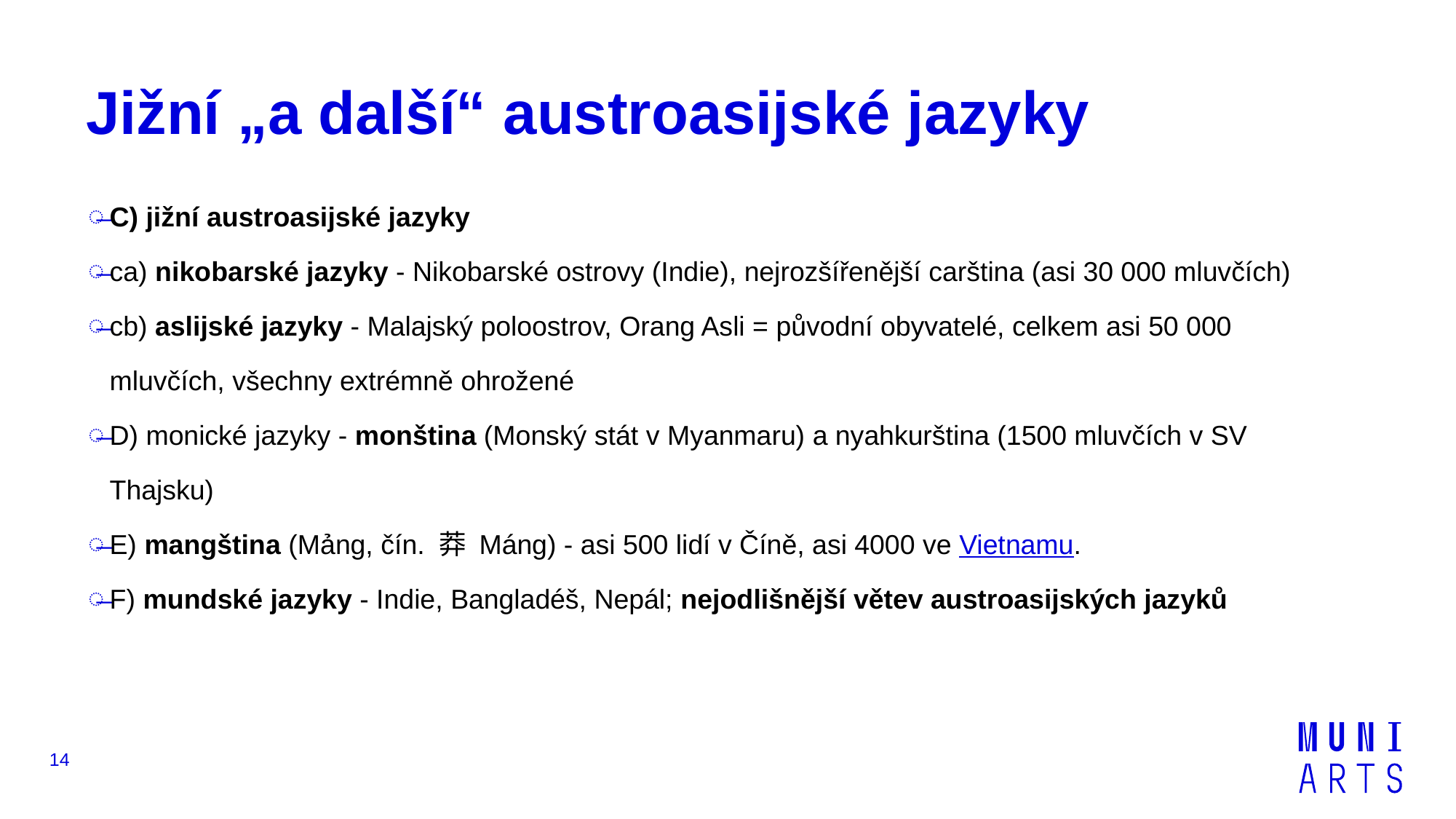

# Jižní „a další“ austroasijské jazyky
C) jižní austroasijské jazyky
ca) nikobarské jazyky - Nikobarské ostrovy (Indie), nejrozšířenější carština (asi 30 000 mluvčích)
cb) aslijské jazyky - Malajský poloostrov, Orang Asli = původní obyvatelé, celkem asi 50 000 mluvčích, všechny extrémně ohrožené
D) monické jazyky - monština (Monský stát v Myanmaru) a nyahkurština (1500 mluvčích v SV Thajsku)
E) mangština (Mảng, čín. 莽 Máng) - asi 500 lidí v Číně, asi 4000 ve Vietnamu.
F) mundské jazyky - Indie, Bangladéš, Nepál; nejodlišnější větev austroasijských jazyků
14